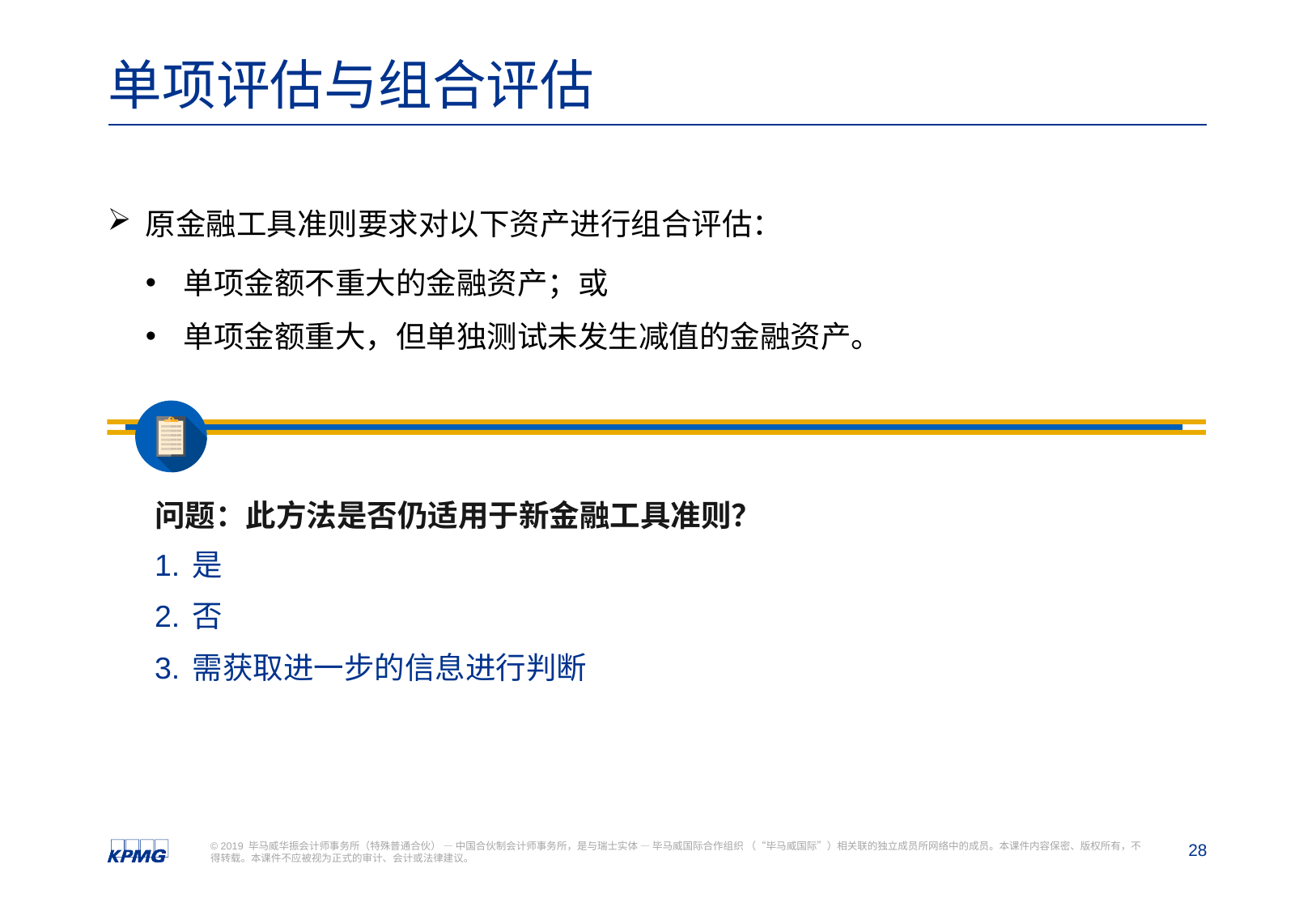

# 单项评估与组合评估
原金融工具准则要求对以下资产进行组合评估：
单项金额不重大的金融资产；或
单项金额重大，但单独测试未发生减值的金融资产。

问题：此方法是否仍适用于新金融工具准则？
是
否
需获取进一步的信息进行判断